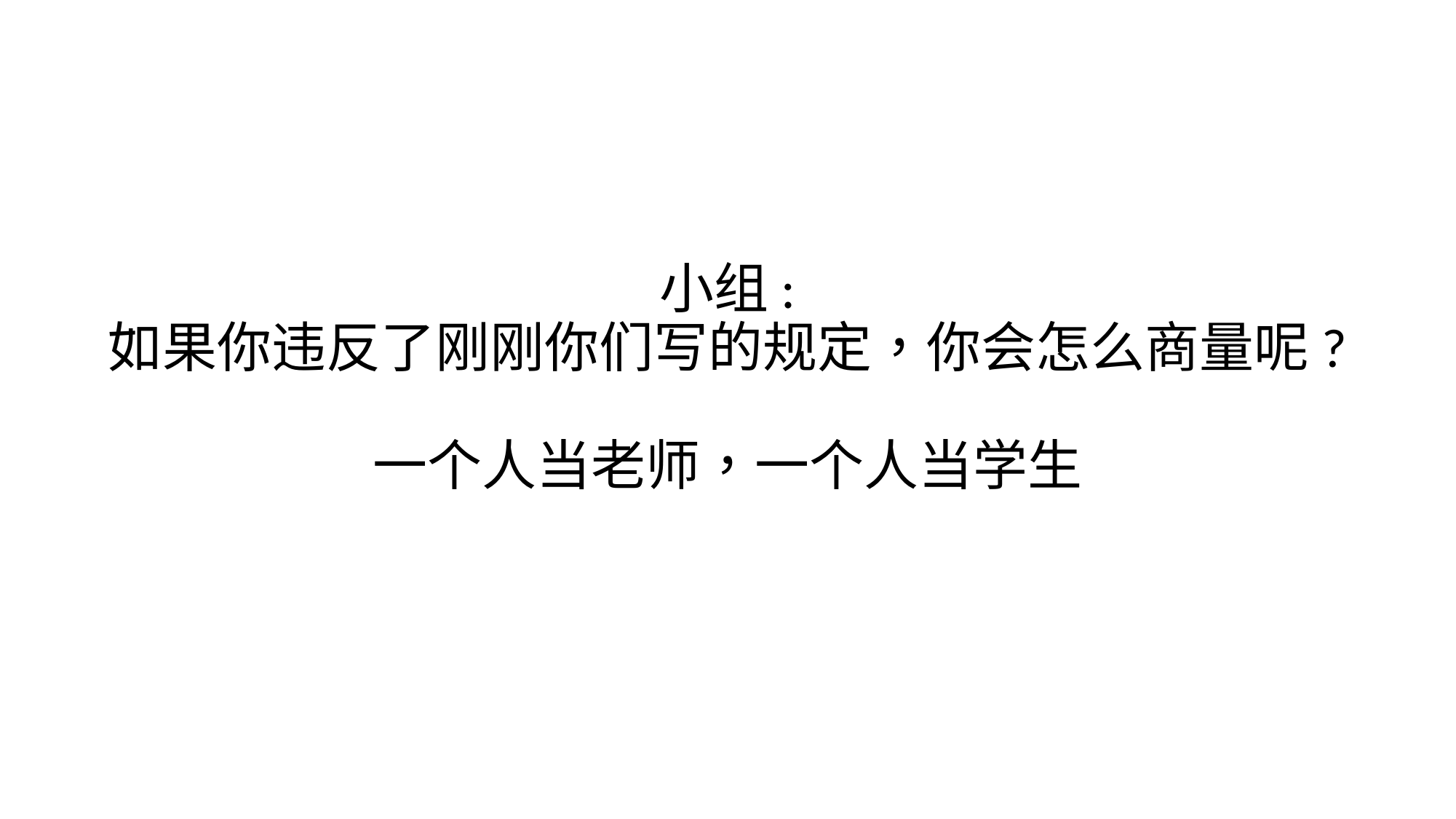

小组:
如果你违反了刚刚你们写的规定，你会怎么商量呢?

一个人当老师，一个人当学生